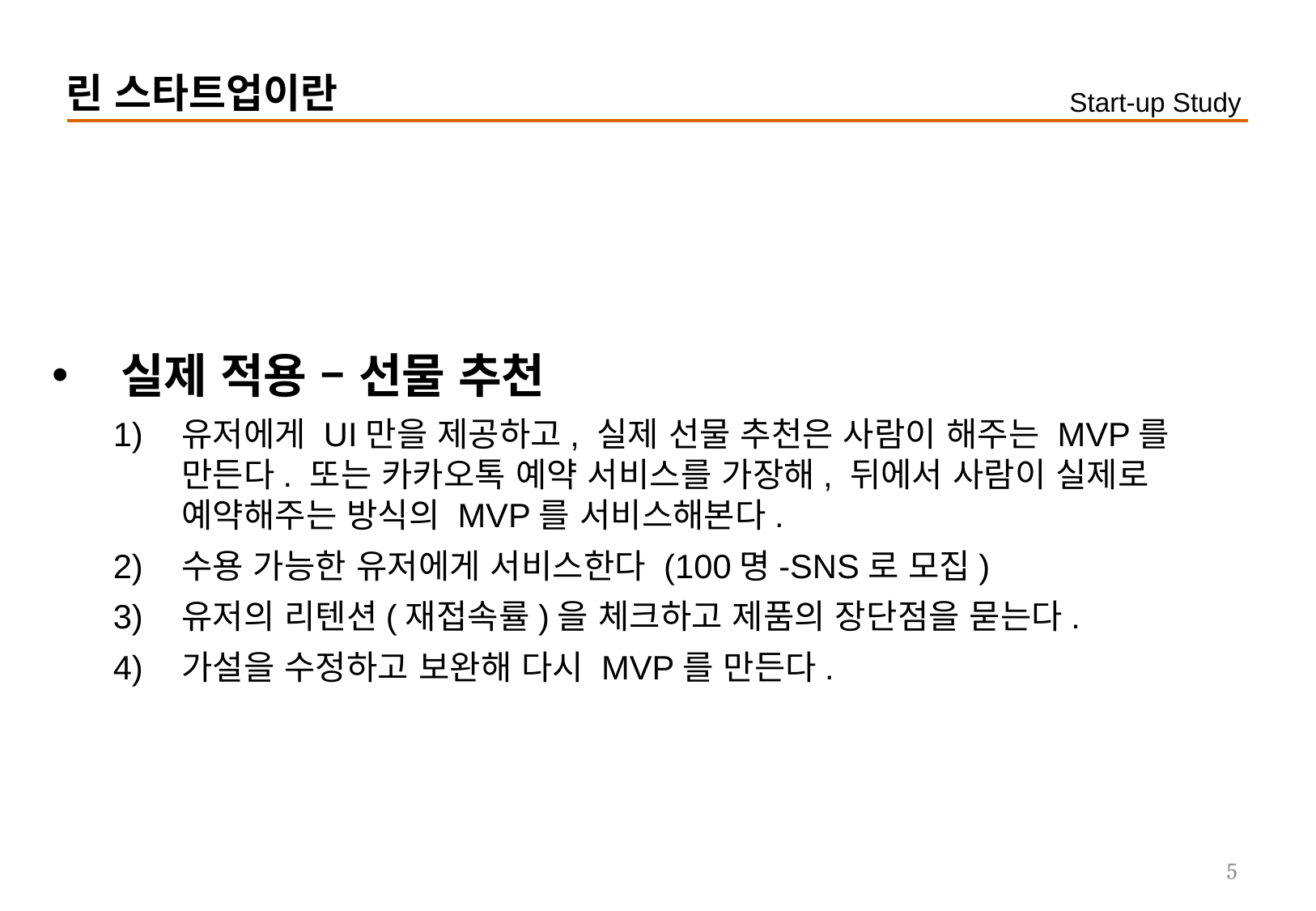

# 린 스타트업이란
실제 적용 – 선물 추천
유저에게 UI만을 제공하고, 실제 선물 추천은 사람이 해주는 MVP를 만든다. 또는 카카오톡 예약 서비스를 가장해, 뒤에서 사람이 실제로 예약해주는 방식의 MVP를 서비스해본다.
수용 가능한 유저에게 서비스한다 (100명-SNS로 모집)
유저의 리텐션(재접속률)을 체크하고 제품의 장단점을 묻는다.
가설을 수정하고 보완해 다시 MVP를 만든다.
5